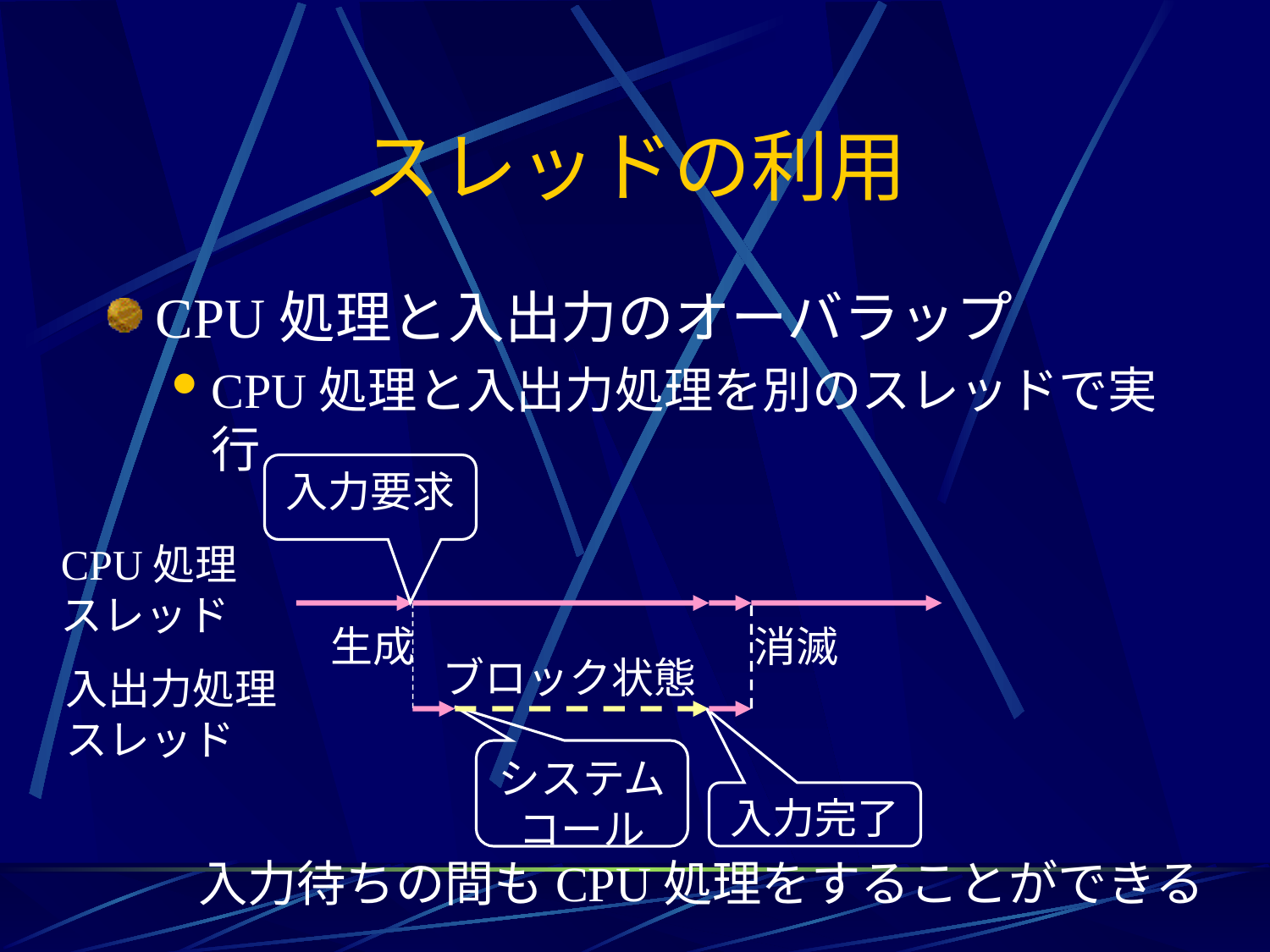

# スレッドの利用
CPU処理と入出力のオーバラップ
CPU処理と入出力処理を別のスレッドで実行
入力要求
CPU処理
スレッド

生成

消滅

ブロック状態

入出力処理
スレッド

システムコール
入力完了
入力待ちの間もCPU処理をすることができる